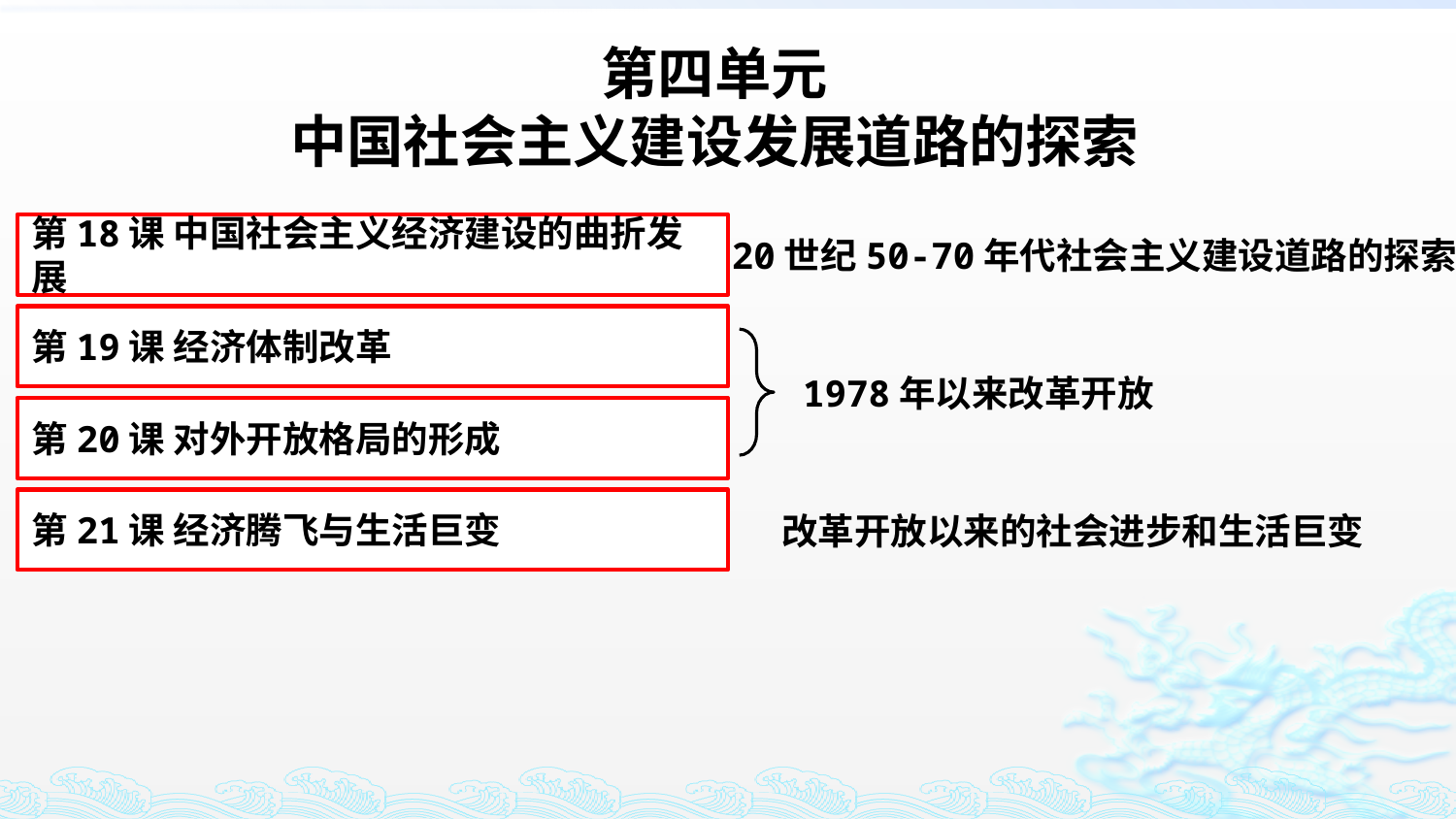

第四单元
中国社会主义建设发展道路的探索
第18课 中国社会主义经济建设的曲折发展
20世纪50-70年代社会主义建设道路的探索
第19课 经济体制改革

1978年以来改革开放
第20课 对外开放格局的形成
第21课 经济腾飞与生活巨变
改革开放以来的社会进步和生活巨变